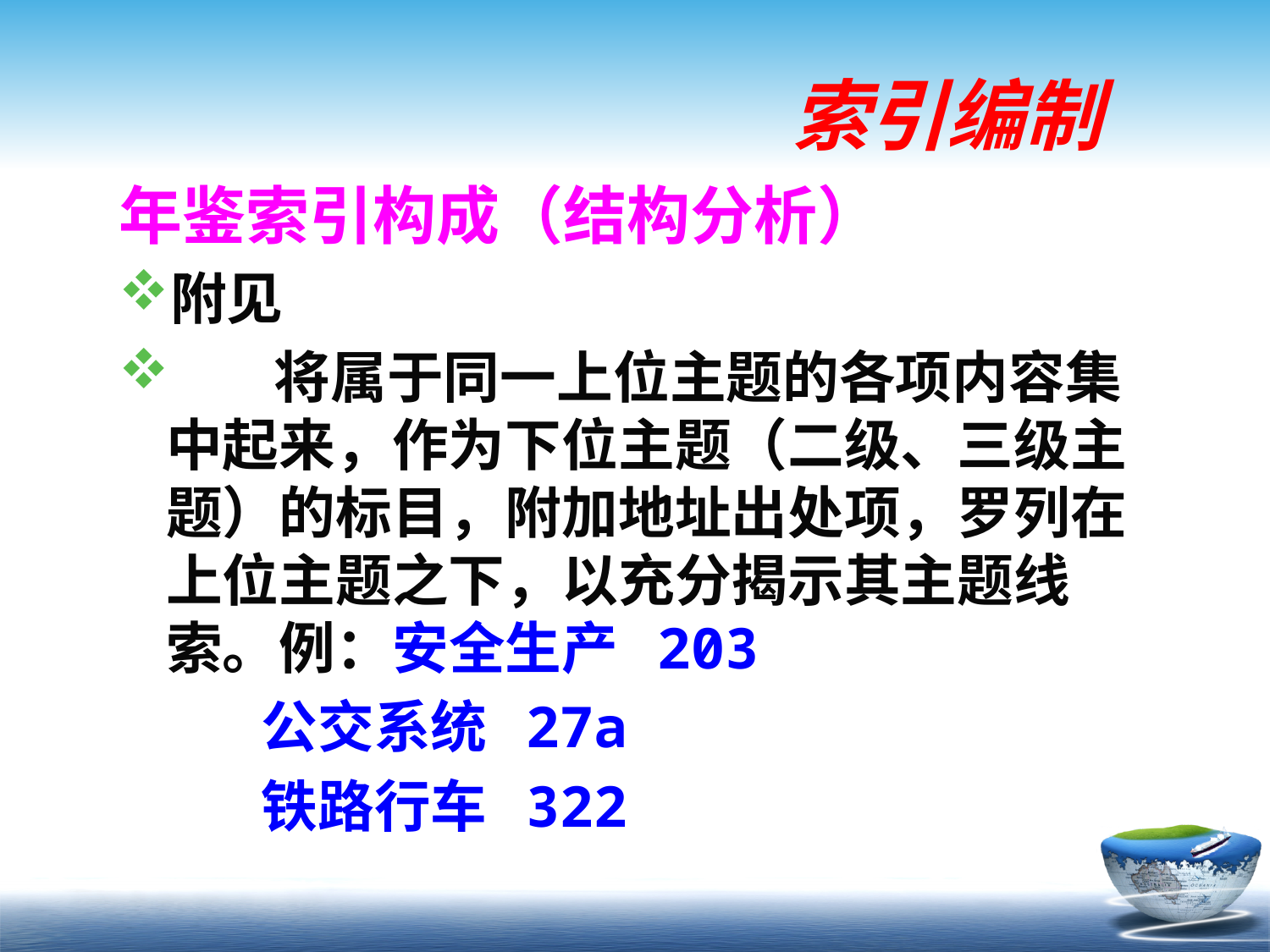

# 索引编制
年鉴索引构成（结构分析）
附见
       将属于同一上位主题的各项内容集中起来，作为下位主题（二级、三级主题）的标目，附加地址出处项，罗列在上位主题之下，以充分揭示其主题线索。例：安全生产  203
          公交系统  27a
          铁路行车  322